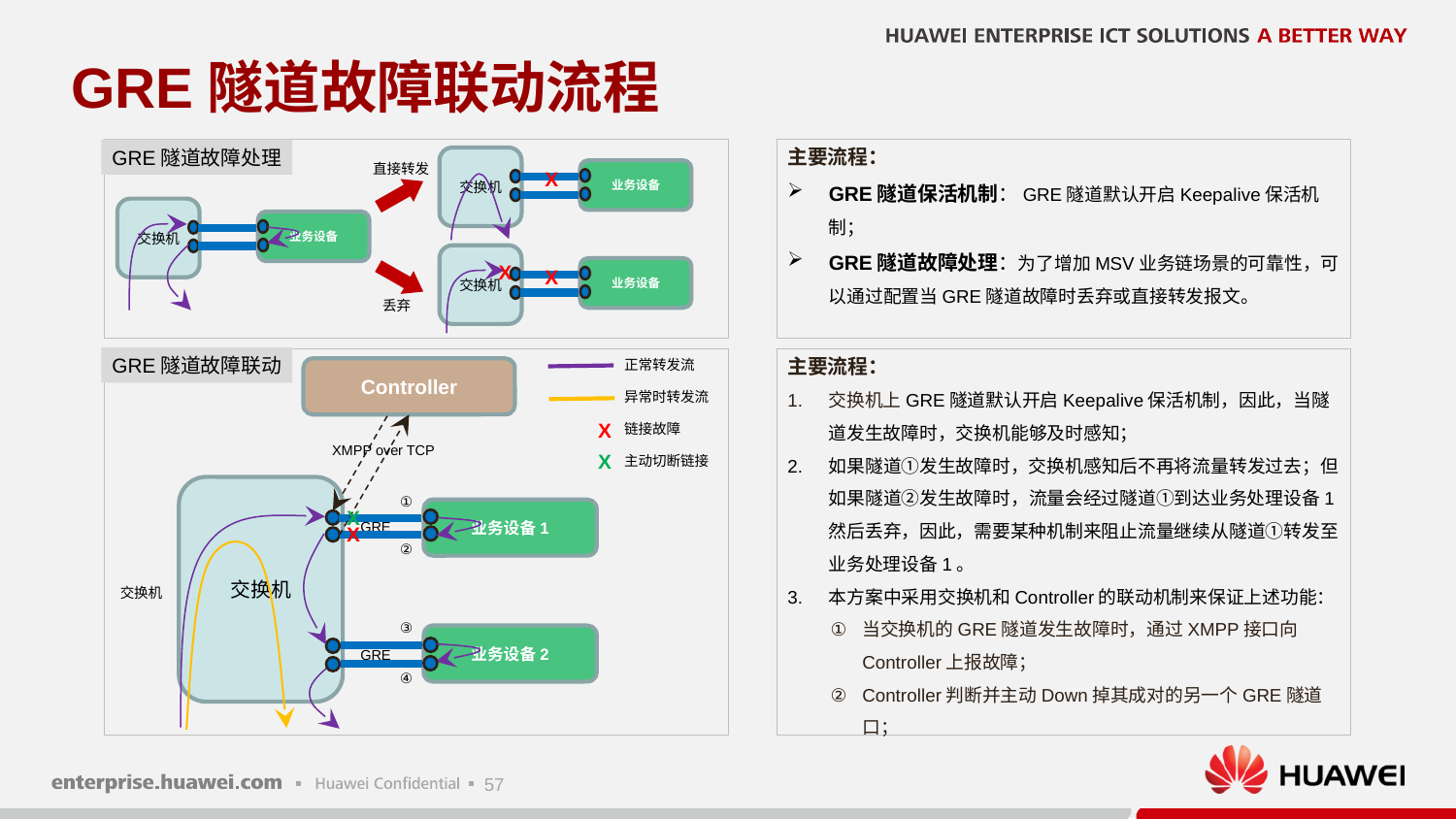

# GRE隧道故障联动流程

主要流程：
GRE隧道保活机制：GRE隧道默认开启Keepalive保活机制；
GRE隧道故障处理：为了增加MSV业务链场景的可靠性，可以通过配置当GRE隧道故障时丢弃或直接转发报文。
GRE隧道故障处理
交换机
X
业务设备

直接转发

交换机
业务设备

交换机
X
业务设备

X

丢弃
GRE隧道故障联动

主要流程：
交换机上GRE隧道默认开启Keepalive保活机制，因此，当隧道发生故障时，交换机能够及时感知；
如果隧道①发生故障时，交换机感知后不再将流量转发过去；但如果隧道②发生故障时，流量会经过隧道①到达业务处理设备1然后丢弃，因此，需要某种机制来阻止流量继续从隧道①转发至业务处理设备1。
本方案中采用交换机和Controller的联动机制来保证上述功能：
当交换机的GRE隧道发生故障时，通过XMPP接口向Controller上报故障；
Controller判断并主动Down掉其成对的另一个GRE隧道口；

正常转发流
Controller
异常时转发流
X
链接故障
XMPP over TCP
X
主动切断链接
交换机
①
X
业务设备1

GRE
X

②
交换机
③
业务设备2

GRE

④